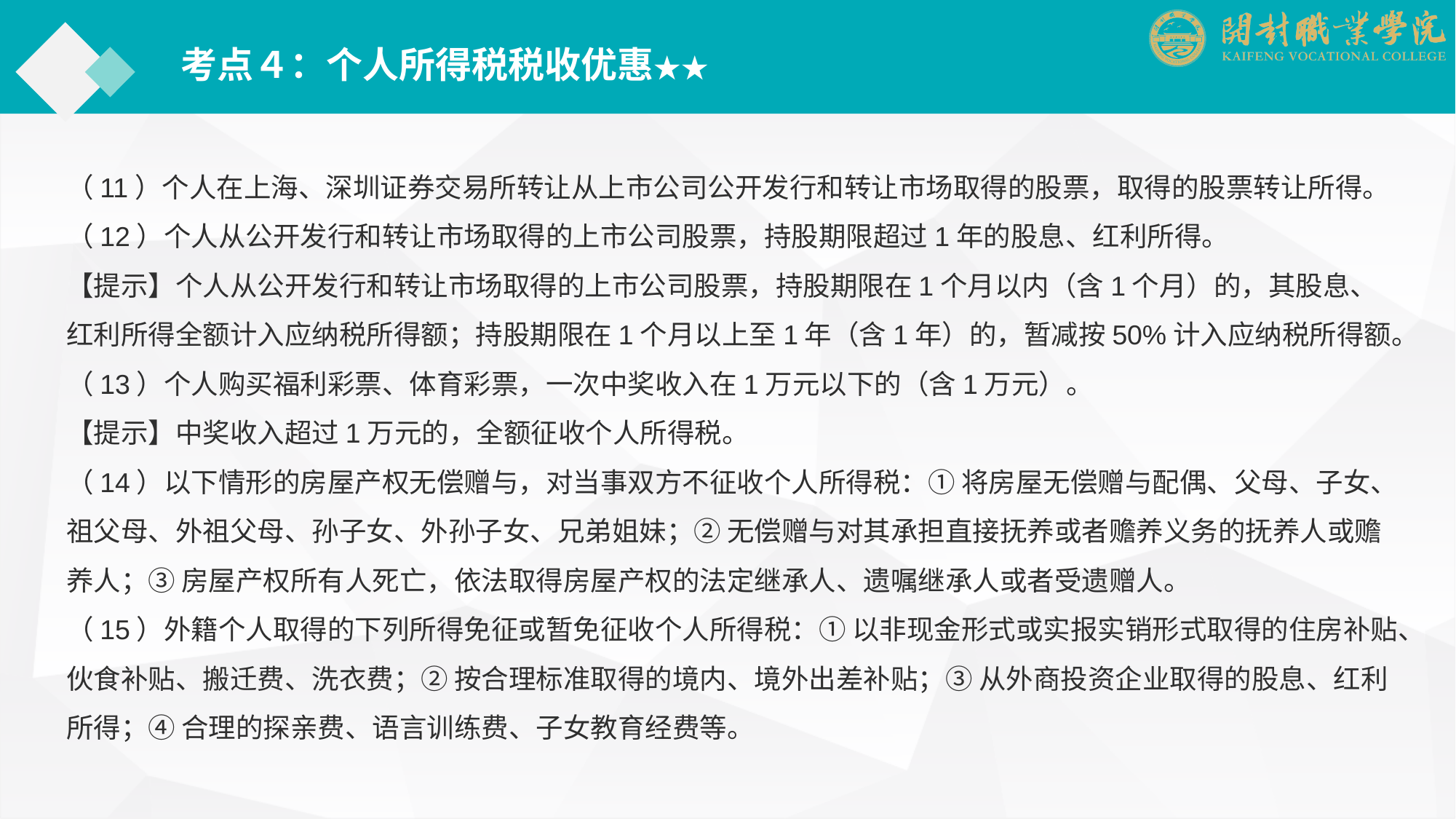

考点４：个人所得税税收优惠★★
（11）个人在上海、深圳证券交易所转让从上市公司公开发行和转让市场取得的股票，取得的股票转让所得。
（12）个人从公开发行和转让市场取得的上市公司股票，持股期限超过1年的股息、红利所得。
【提示】个人从公开发行和转让市场取得的上市公司股票，持股期限在1个月以内（含1个月）的，其股息、红利所得全额计入应纳税所得额；持股期限在1个月以上至1年（含1年）的，暂减按50%计入应纳税所得额。
（13）个人购买福利彩票、体育彩票，一次中奖收入在1万元以下的（含1万元）。
【提示】中奖收入超过1万元的，全额征收个人所得税。
（14）以下情形的房屋产权无偿赠与，对当事双方不征收个人所得税：① 将房屋无偿赠与配偶、父母、子女、祖父母、外祖父母、孙子女、外孙子女、兄弟姐妹；② 无偿赠与对其承担直接抚养或者赡养义务的抚养人或赡养人；③ 房屋产权所有人死亡，依法取得房屋产权的法定继承人、遗嘱继承人或者受遗赠人。
（15）外籍个人取得的下列所得免征或暂免征收个人所得税：① 以非现金形式或实报实销形式取得的住房补贴、伙食补贴、搬迁费、洗衣费；② 按合理标准取得的境内、境外出差补贴；③ 从外商投资企业取得的股息、红利所得；④ 合理的探亲费、语言训练费、子女教育经费等。